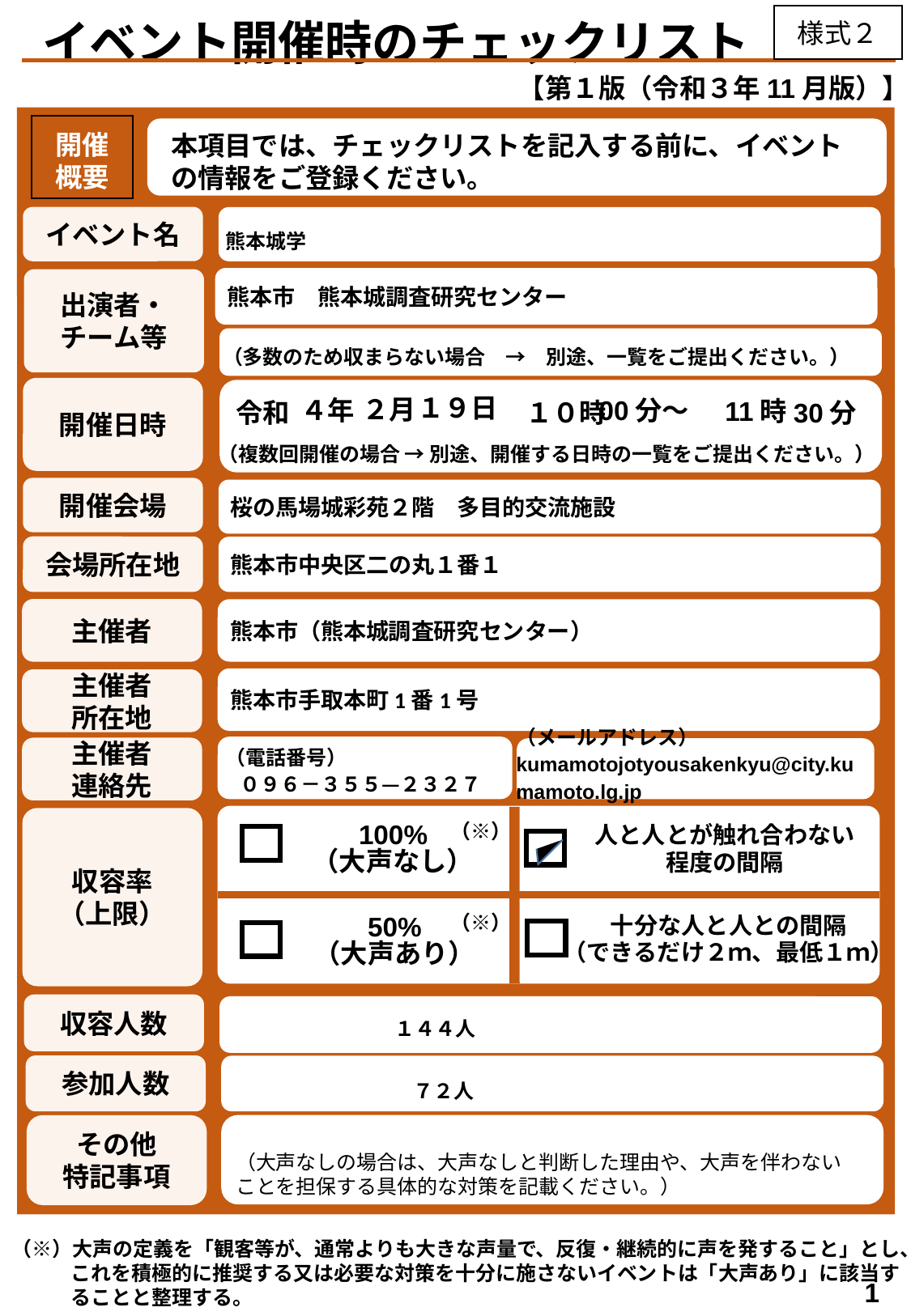

様式２
　 イベント開催時のチェックリスト
【第１版（令和３年11月版）】

開催
概要

本項目では、チェックリストを記入する前に、イベントの情報をご登録ください。
イベント名

熊本城学
熊本市　熊本城調査研究センター
出演者・
チーム等

（多数のため収まらない場合　→　別途、一覧をご提出ください。）

開催日時

１９日
２月
４年
00分～
11時
１０時
令和
30分
（複数回開催の場合 → 別途、開催する日時の一覧をご提出ください。）
開催会場
桜の馬場城彩苑２階　多目的交流施設
会場所在地
熊本市中央区二の丸１番１
主催者
熊本市（熊本城調査研究センター）
熊本市手取本町1番1号
主催者
所在地
（メールアドレス）
kumamotojotyousakenkyu@city.kumamoto.lg.jp
（電話番号）
０９６－３５５—２３２７

主催者
連絡先

収容率
（上限）
人と人とが触れ合わない程度の間隔
100%
（大声なし）

十分な人と人との間隔
（できるだけ２ｍ、最低１ｍ）
50%
（大声あり）

（※）

（※）
ー
収容人数

１４４人
参加人数

７２人

その他
特記事項
（大声なしの場合は、大声なしと判断した理由や、大声を伴わないことを担保する具体的な対策を記載ください。）
（※）大声の定義を「観客等が、通常よりも大きな声量で、反復・継続的に声を発すること」とし、これを積極的に推奨する又は必要な対策を十分に施さないイベントは「大声あり」に該当することと整理する。
1